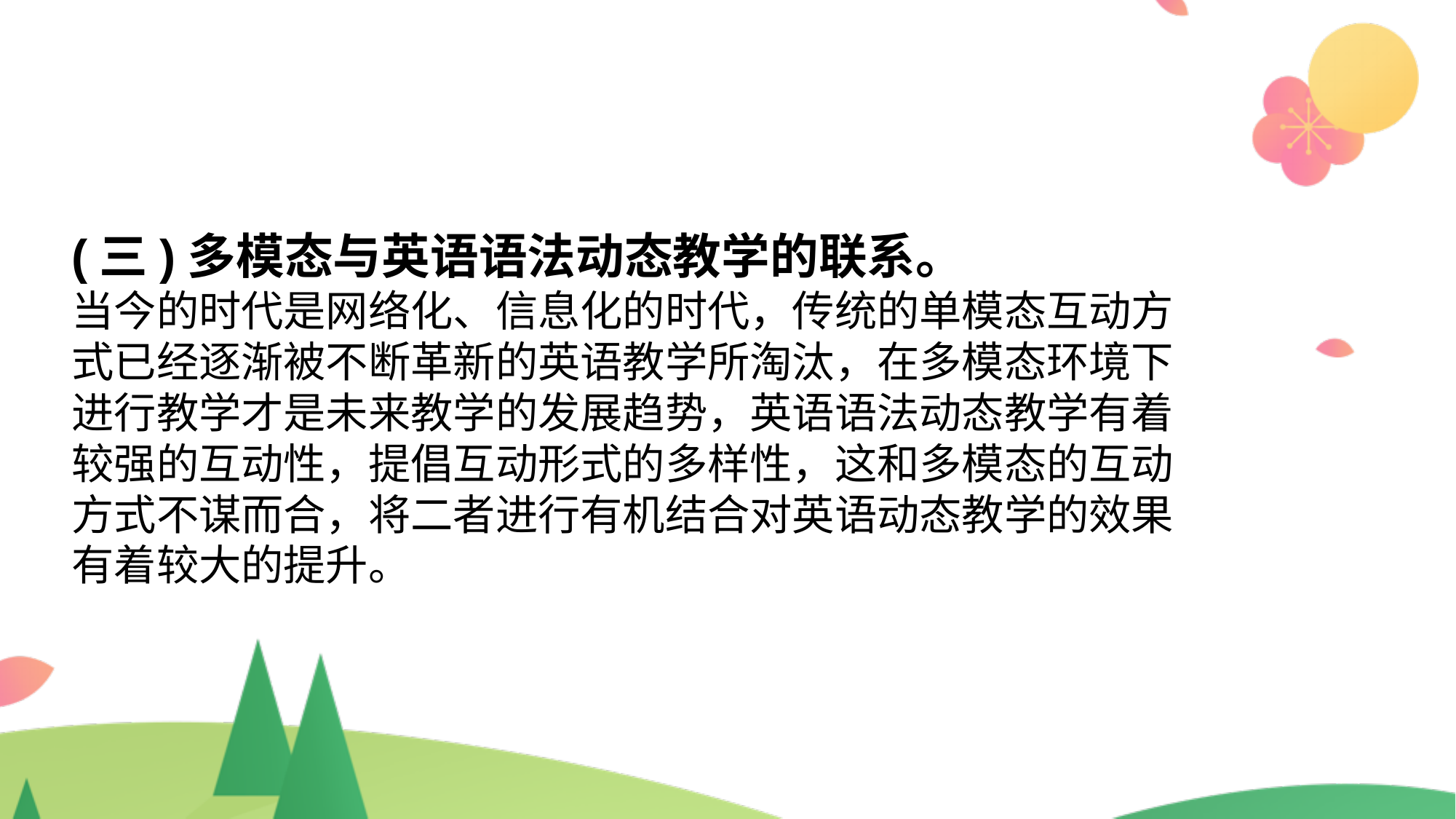

(三)多模态与英语语法动态教学的联系。
当今的时代是网络化、信息化的时代，传统的单模态互动方式已经逐渐被不断革新的英语教学所淘汰，在多模态环境下进行教学才是未来教学的发展趋势，英语语法动态教学有着较强的互动性，提倡互动形式的多样性，这和多模态的互动方式不谋而合，将二者进行有机结合对英语动态教学的效果有着较大的提升。